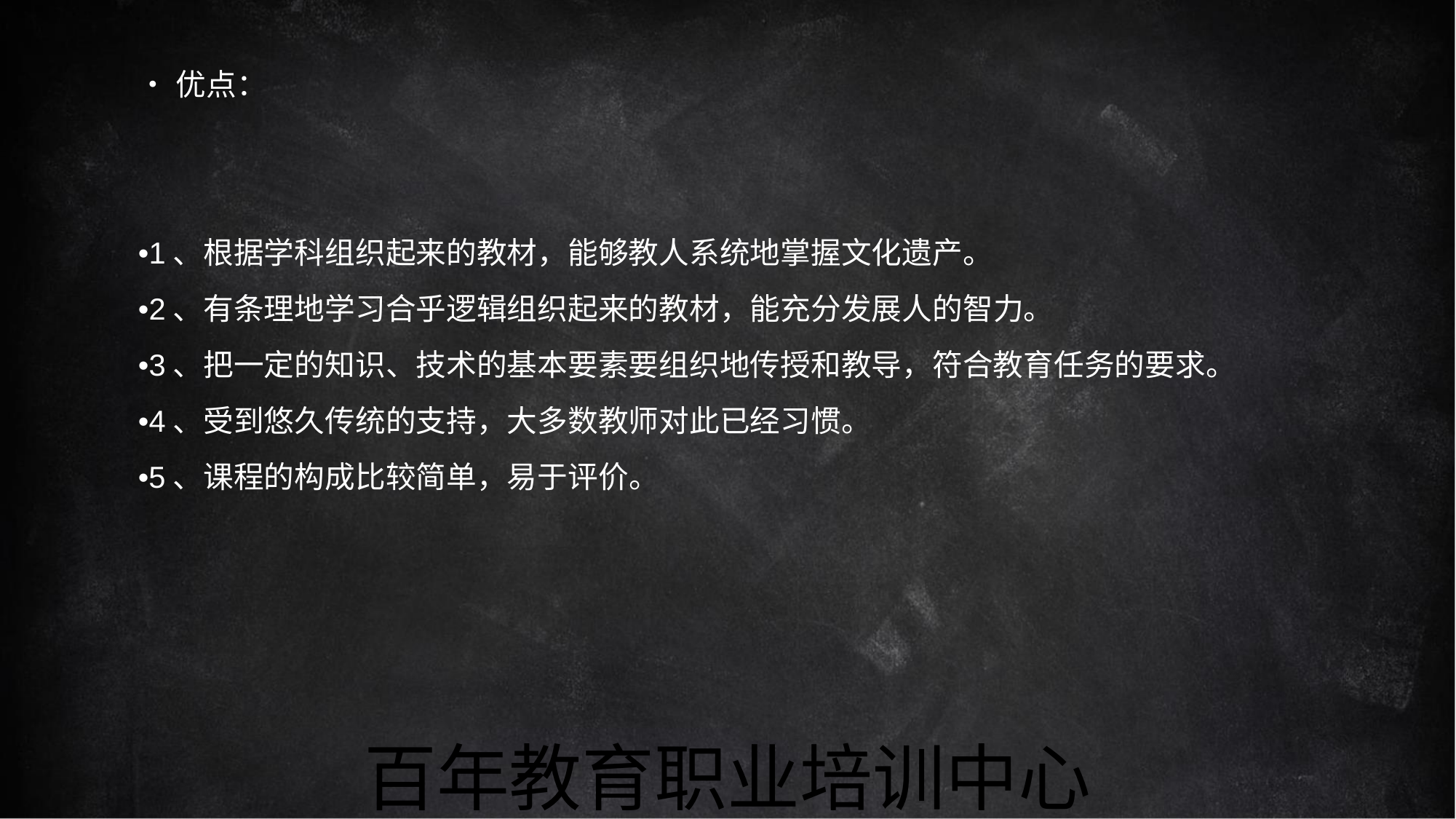

•优点：
•1、根据学科组织起来的教材，能够教人系统地掌握文化遗产。
•2、有条理地学习合乎逻辑组织起来的教材，能充分发展人的智力。
•3、把一定的知识、技术的基本要素要组织地传授和教导，符合教育任务的要求。
•4、受到悠久传统的支持，大多数教师对此已经习惯。
•5、课程的构成比较简单，易于评价。
百年教育职业培训中心